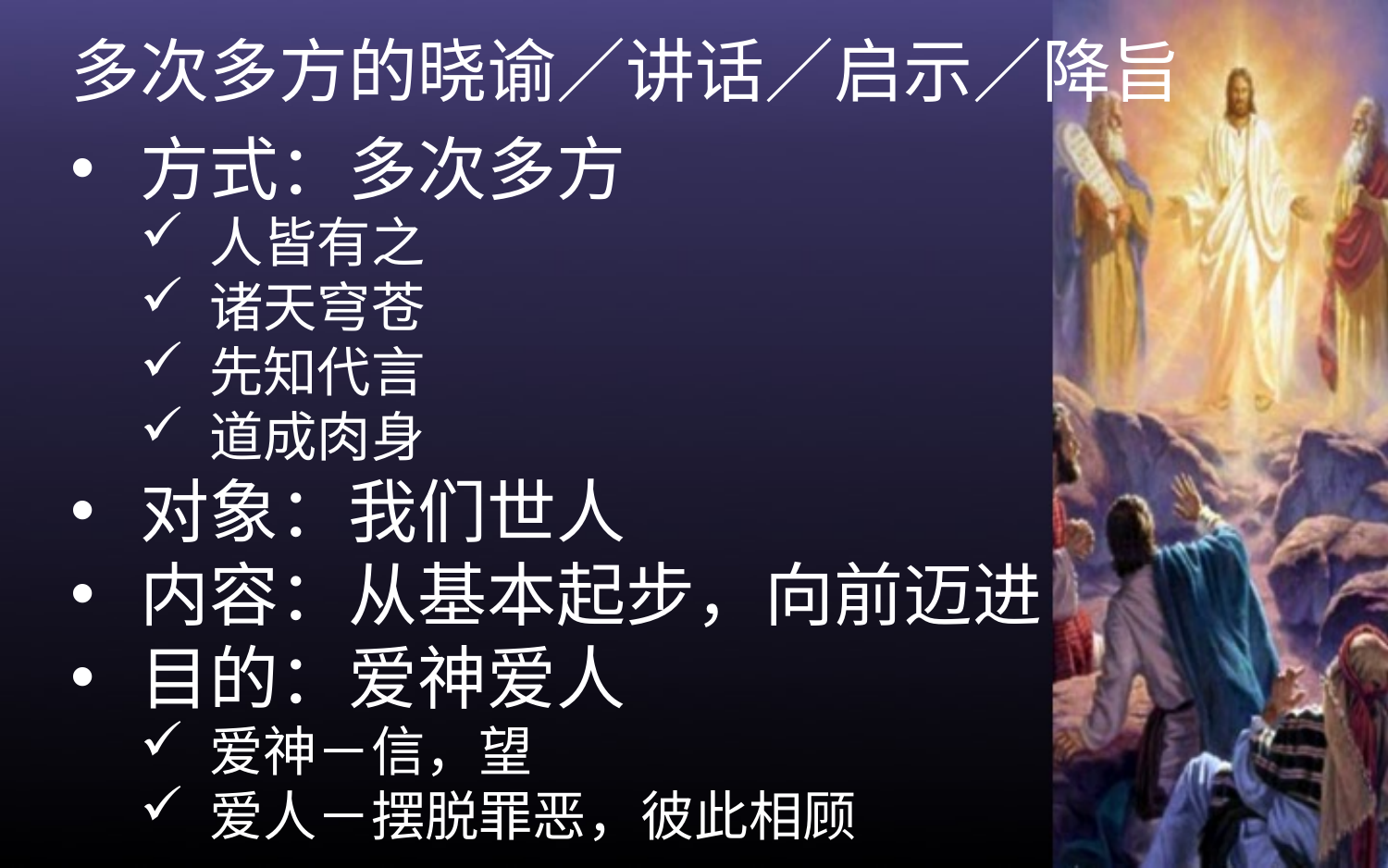

多次多方的晓谕／讲话／启示／降旨
方式：多次多方
人皆有之
诸天穹苍
先知代言
道成肉身
对象：我们世人
内容：从基本起步，向前迈进
目的：爱神爱人
爱神－信，望
爱人－摆脱罪恶，彼此相顾